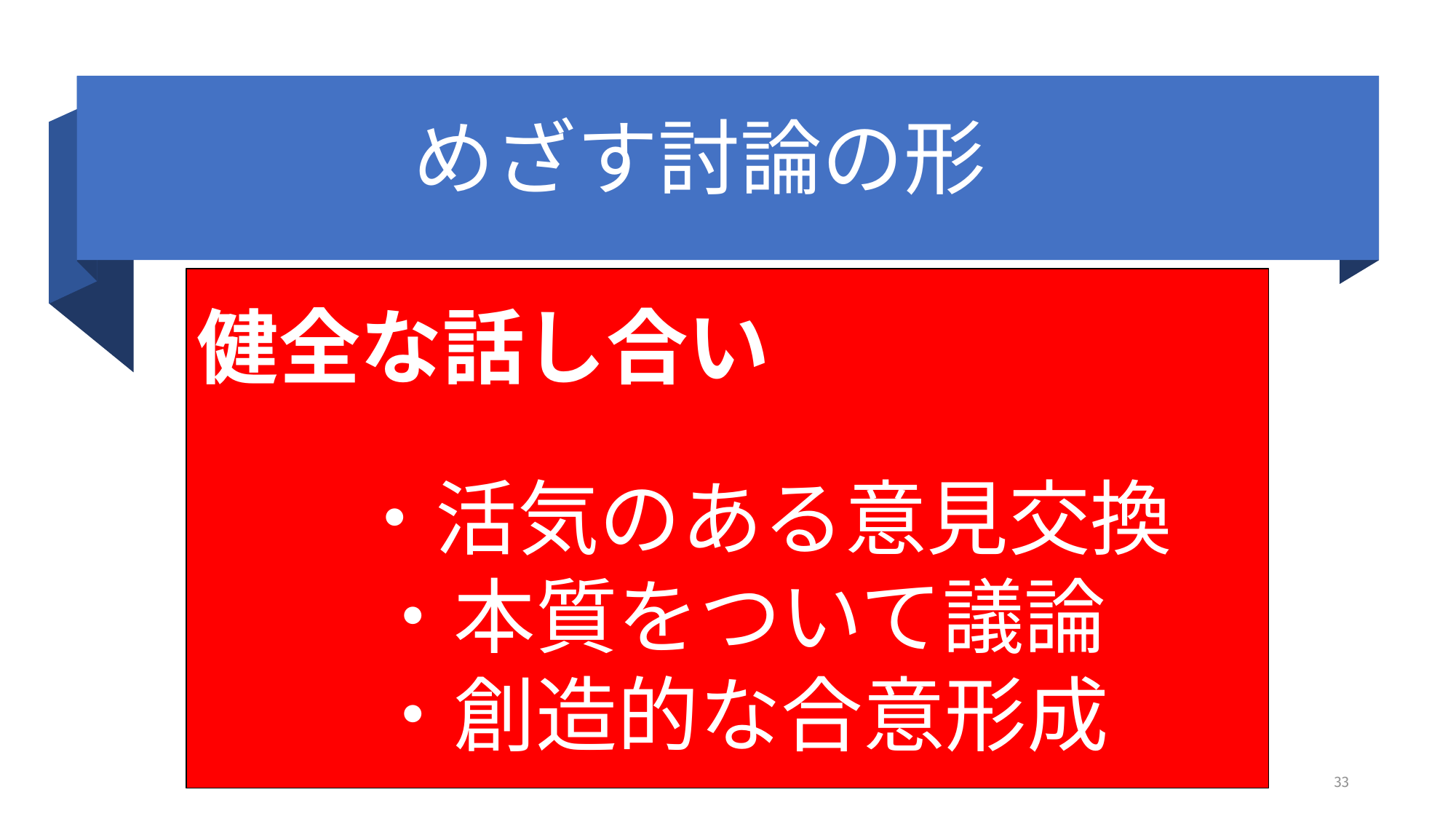

# めざす討論の形

健全な話し合い

   　   ・活気のある意見交換
    　・本質をついて議論
    　・創造的な合意形成
33